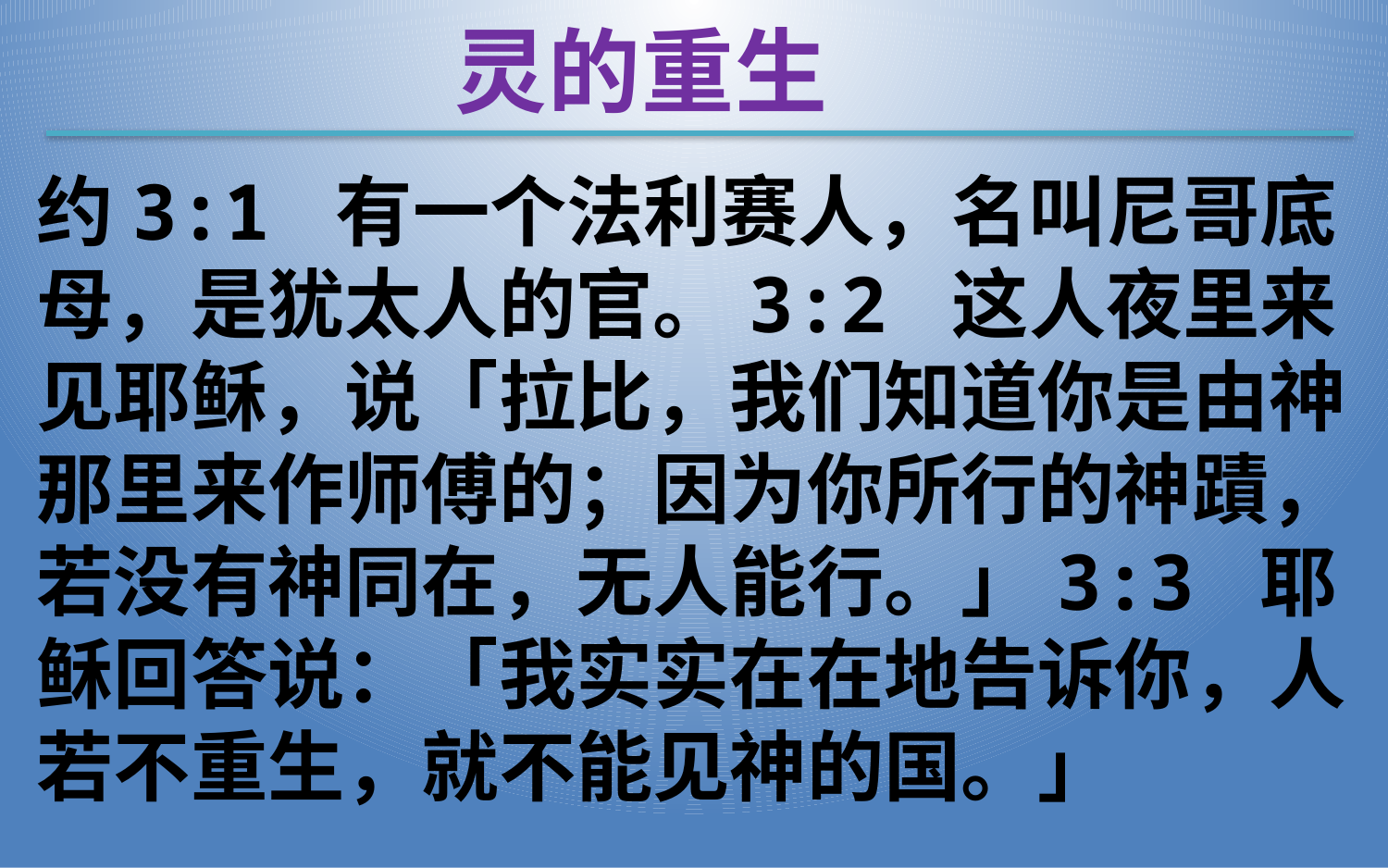

灵的重生
约3:1 有一个法利赛人，名叫尼哥底母，是犹太人的官。3:2 这人夜里来见耶稣，说「拉比，我们知道你是由神那里来作师傅的；因为你所行的神蹟，若没有神同在，无人能行。」3:3 耶稣回答说：「我实实在在地告诉你，人若不重生，就不能见神的国。」